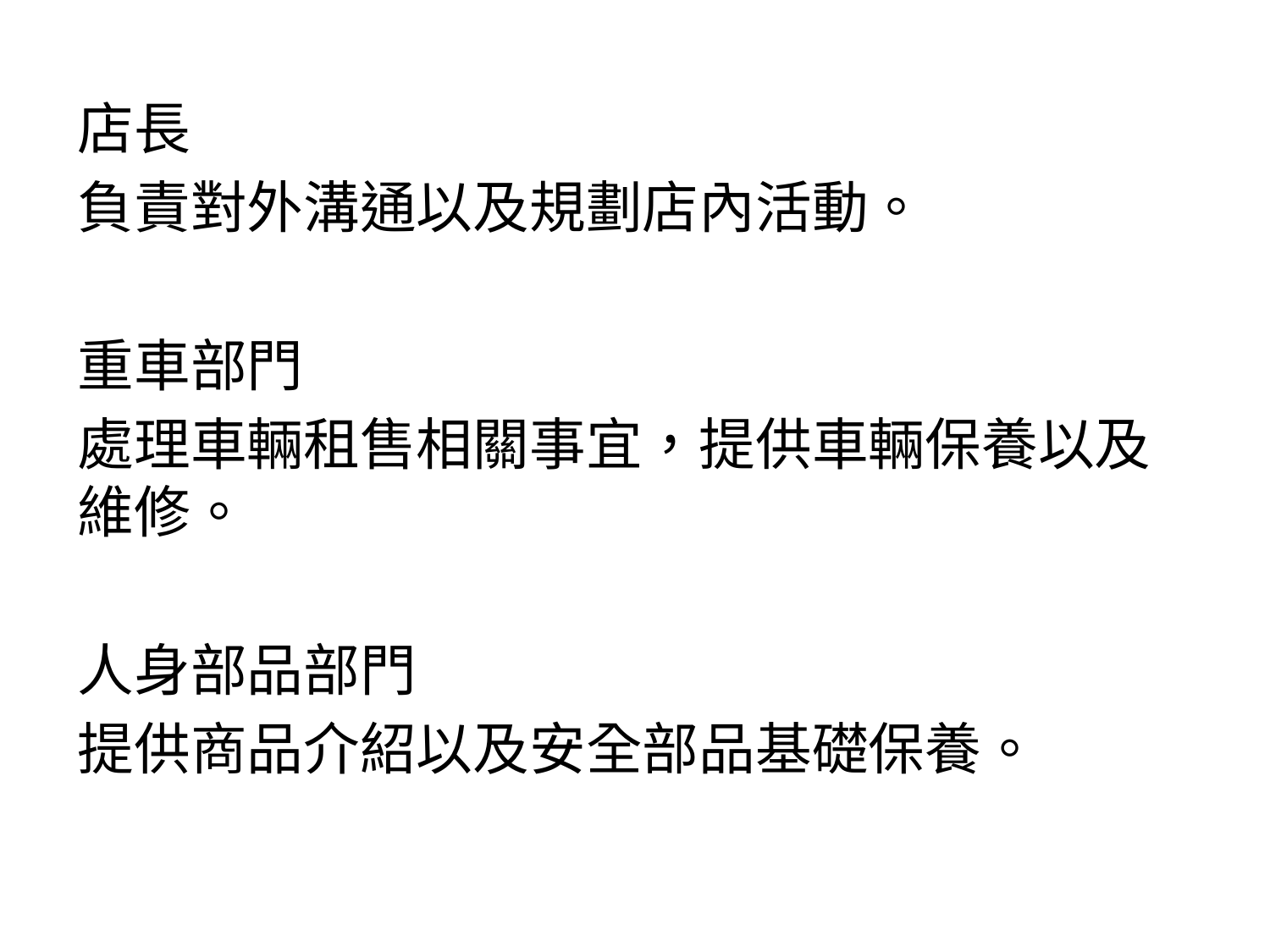

店長
負責對外溝通以及規劃店內活動。

重車部門
處理車輛租售相關事宜，提供車輛保養以及維修。

人身部品部門
提供商品介紹以及安全部品基礎保養。